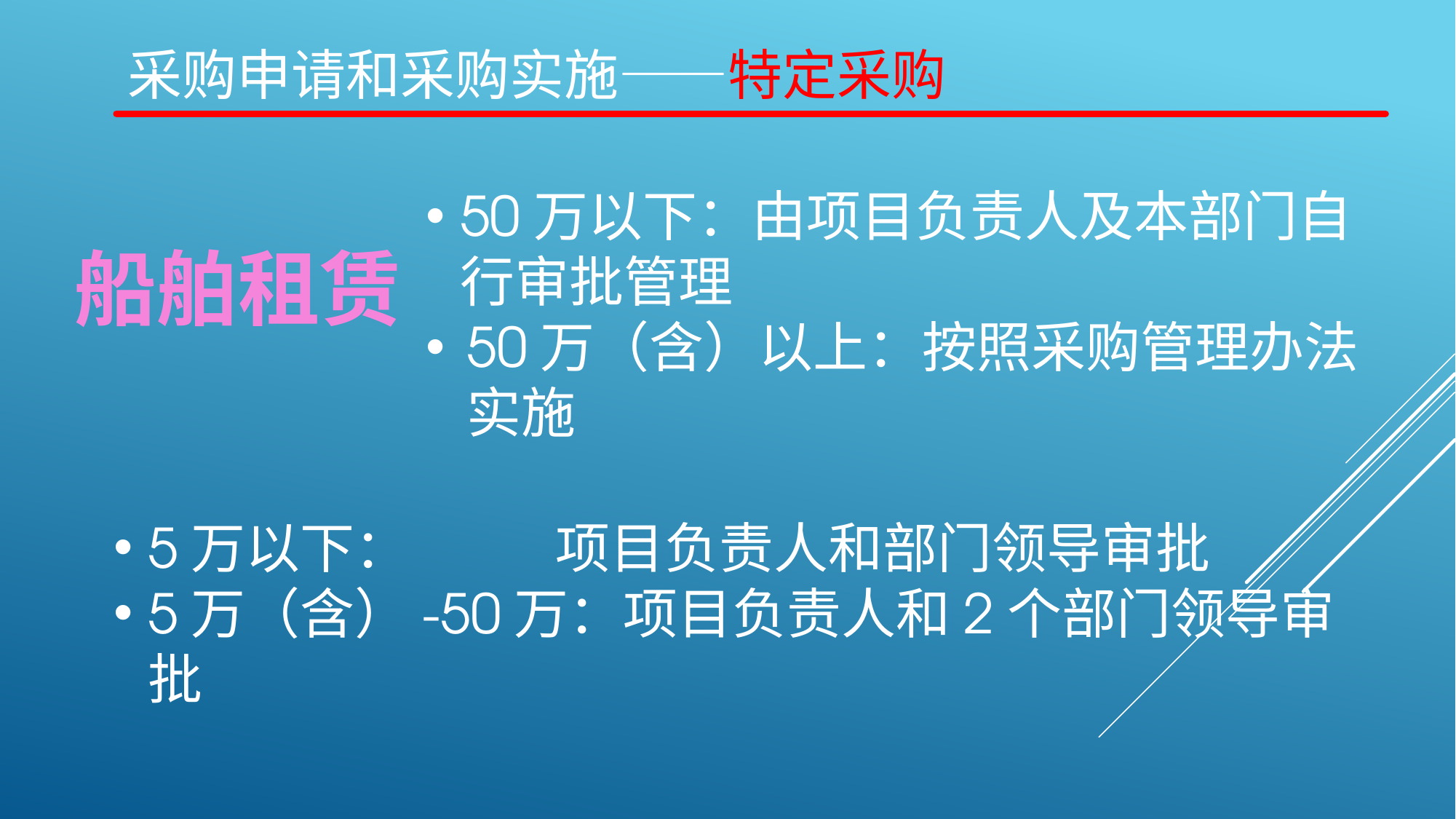

# 采购申请和采购实施——特定采购
50万以下：由项目负责人及本部门自行审批管理
50万（含）以上：按照采购管理办法实施
船舶租赁
5万以下：            项目负责人和部门领导审批
5万（含）-50万：项目负责人和2个部门领导审批